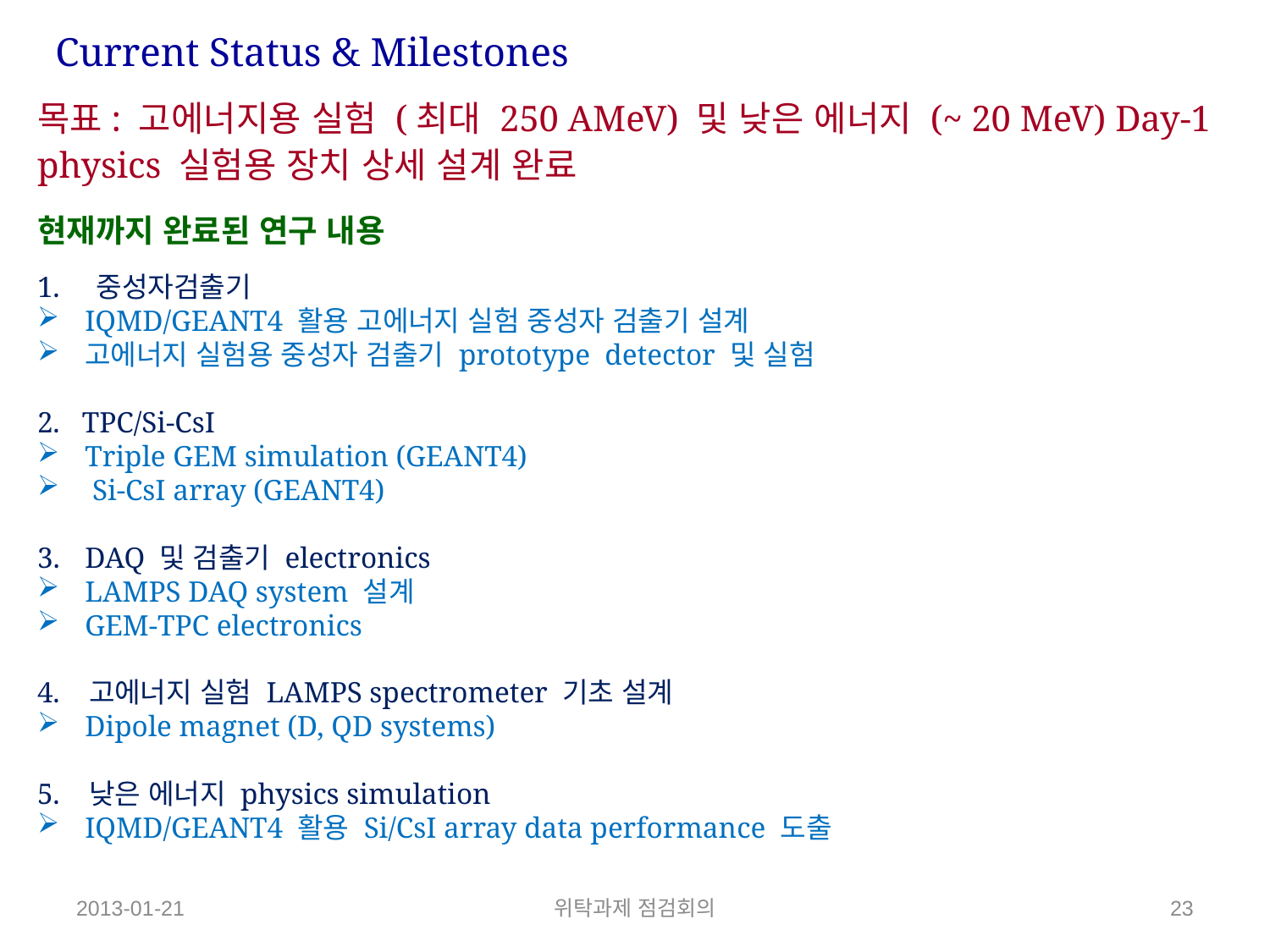

Current Status & Milestones
목표: 고에너지용 실험 (최대 250 AMeV) 및 낮은 에너지 (~ 20 MeV) Day-1 physics 실험용 장치 상세 설계 완료
현재까지 완료된 연구 내용
1.    중성자검출기
IQMD/GEANT4 활용 고에너지 실험 중성자 검출기 설계
고에너지 실험용 중성자 검출기 prototype  detector 및 실험

2.   TPC/Si-CsI
Triple GEM simulation (GEANT4)
 Si-CsI array (GEANT4)

DAQ 및 검출기 electronics
LAMPS DAQ system 설계
GEM-TPC electronics

4.   고에너지 실험 LAMPS spectrometer 기초 설계
Dipole magnet (D, QD systems)

5.   낮은 에너지 physics simulation
IQMD/GEANT4 활용 Si/CsI array data performance 도출
2013-01-21
위탁과제 점검회의
23